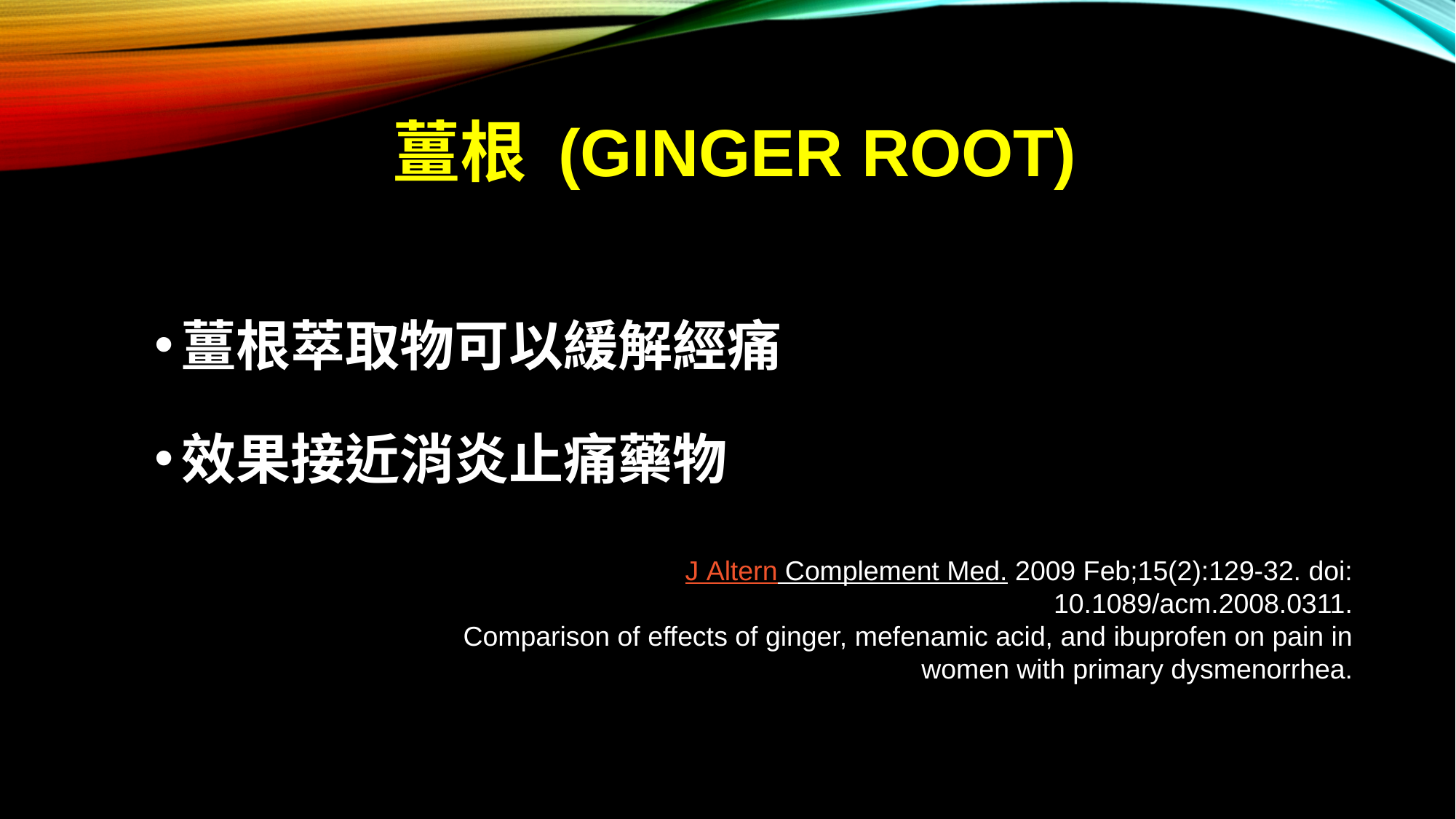

# 薑根 (Ginger Root)
薑根萃取物可以緩解經痛
效果接近消炎止痛藥物

J Altern Complement Med. 2009 Feb;15(2):129-32. doi: 10.1089/acm.2008.0311.
Comparison of effects of ginger, mefenamic acid, and ibuprofen on pain in women with primary dysmenorrhea.